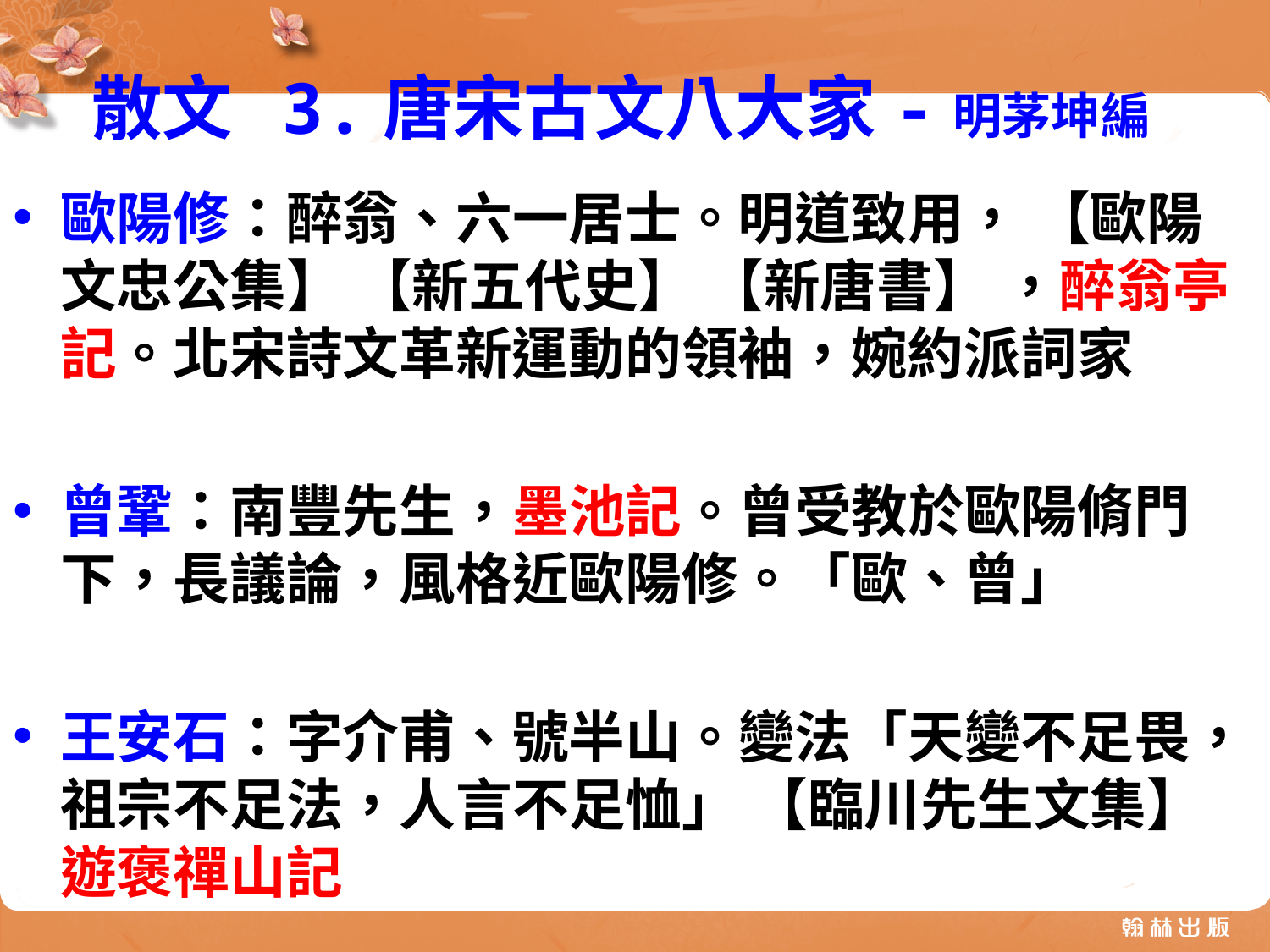

# 散文  3.唐宋古文八大家-明茅坤編
歐陽修：醉翁、六一居士。明道致用， 【歐陽文忠公集】 【新五代史】 【新唐書】 ，醉翁亭記。北宋詩文革新運動的領袖，婉約派詞家

曾鞏：南豐先生，墨池記。曾受教於歐陽脩門下，長議論，風格近歐陽修。「歐、曾」

王安石：字介甫、號半山。變法「天變不足畏，祖宗不足法，人言不足恤」 【臨川先生文集】遊褒禪山記